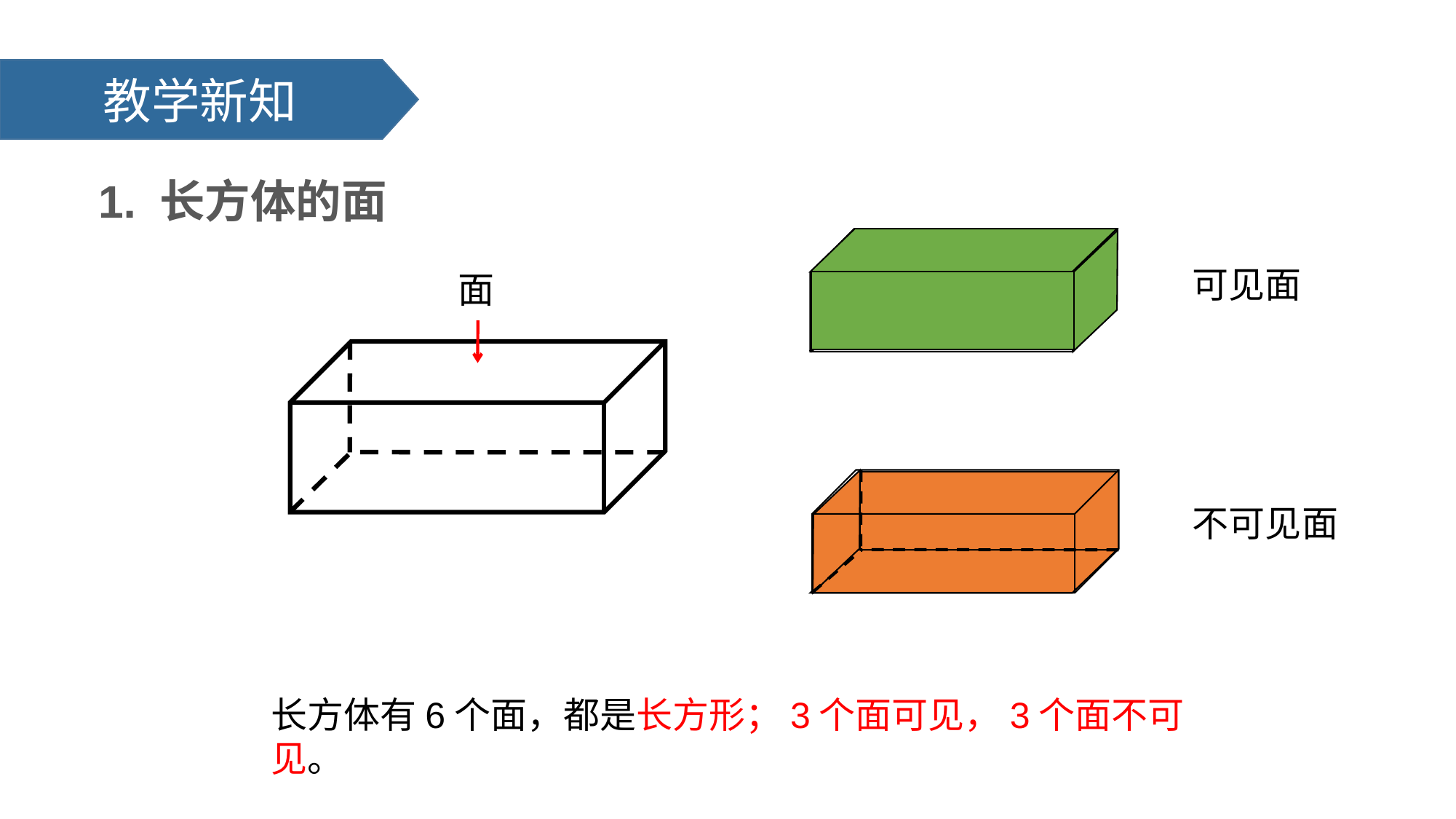

教学新知
1. 长方体的面

可见面
面

不可见面

长方体有6个面，都是长方形；3个面可见，3个面不可见。